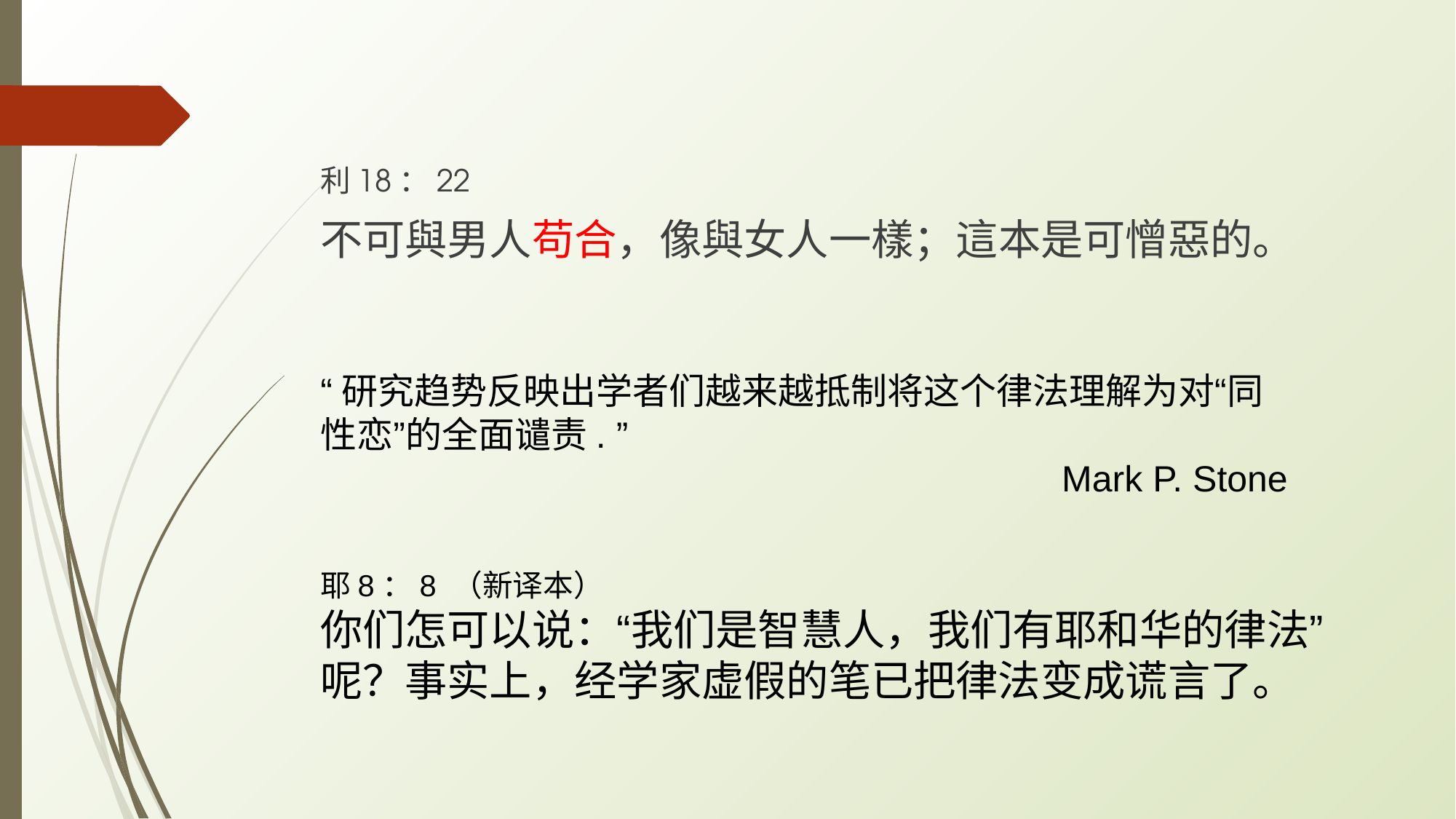

#

利18：22
不可與男人苟合，像與女人一樣；這本是可憎惡的。
“研究趋势反映出学者们越来越抵制将这个律法理解为对“同性恋”的全面谴责. ”
Mark P. Stone

耶8：8 （新译本）
你们怎可以说：“我们是智慧人，我们有耶和华的律法”呢？事实上，经学家虚假的笔已把律法变成谎言了。